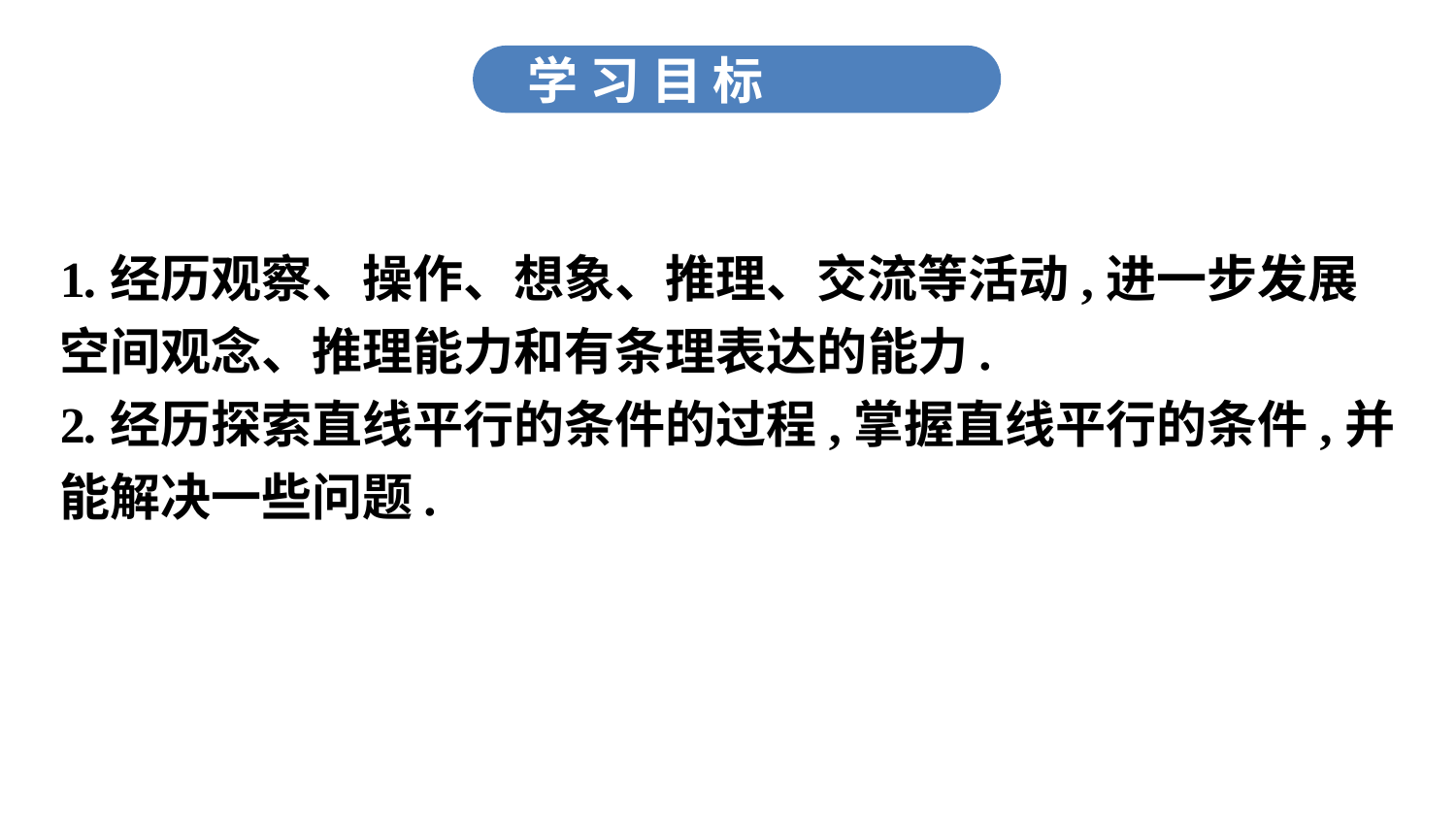

学 习 目 标
1.经历观察、操作、想象、推理、交流等活动,进一步发展空间观念、推理能力和有条理表达的能力.
2.经历探索直线平行的条件的过程,掌握直线平行的条件,并能解决一些问题.